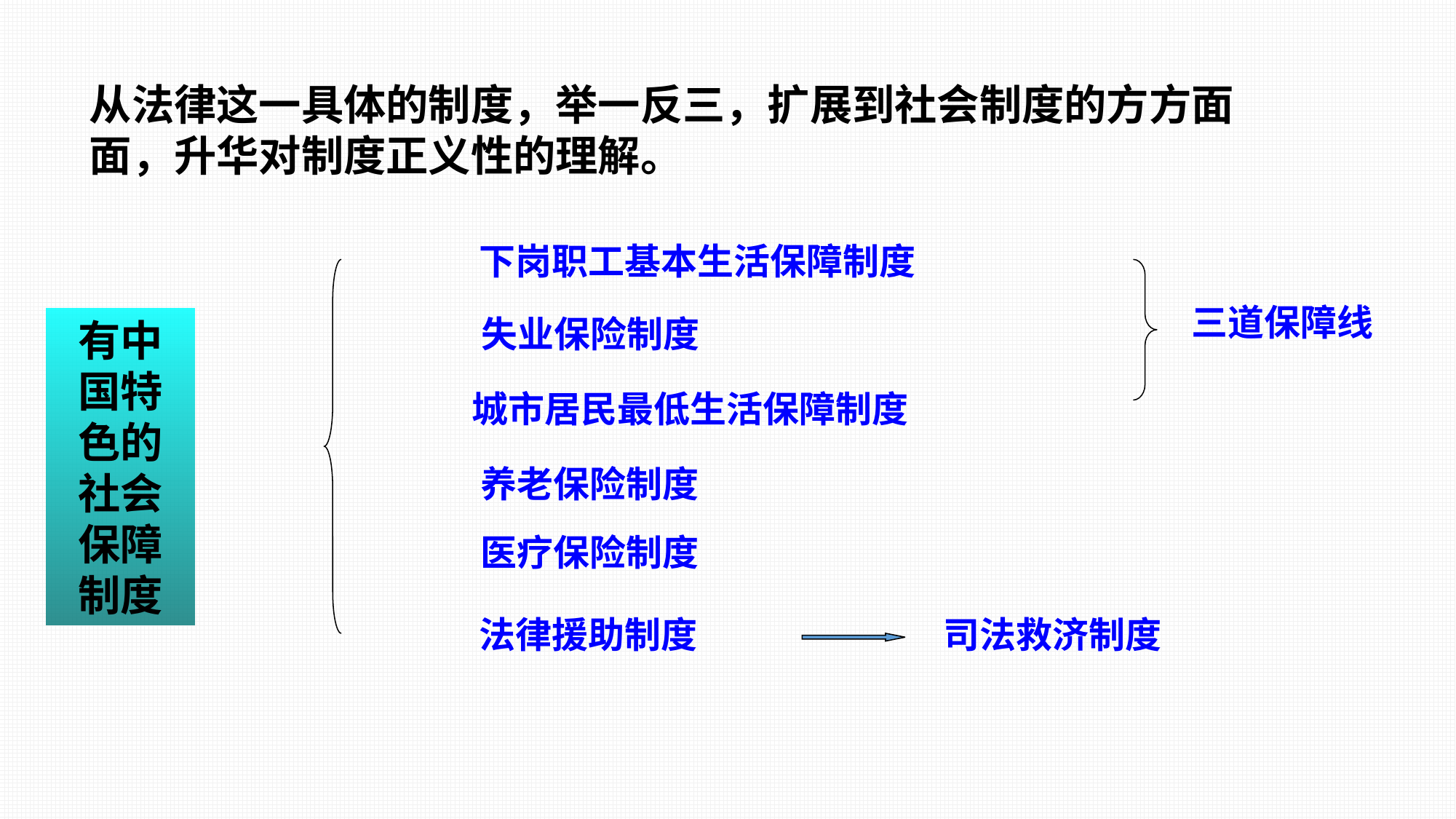

从法律这一具体的制度，举一反三，扩展到社会制度的方方面面，升华对制度正义性的理解。
下岗职工基本生活保障制度

三道保障线

失业保险制度

有中国特色的社会保障制度
城市居民最低生活保障制度

养老保险制度

医疗保险制度
法律援助制度

司法救济制度